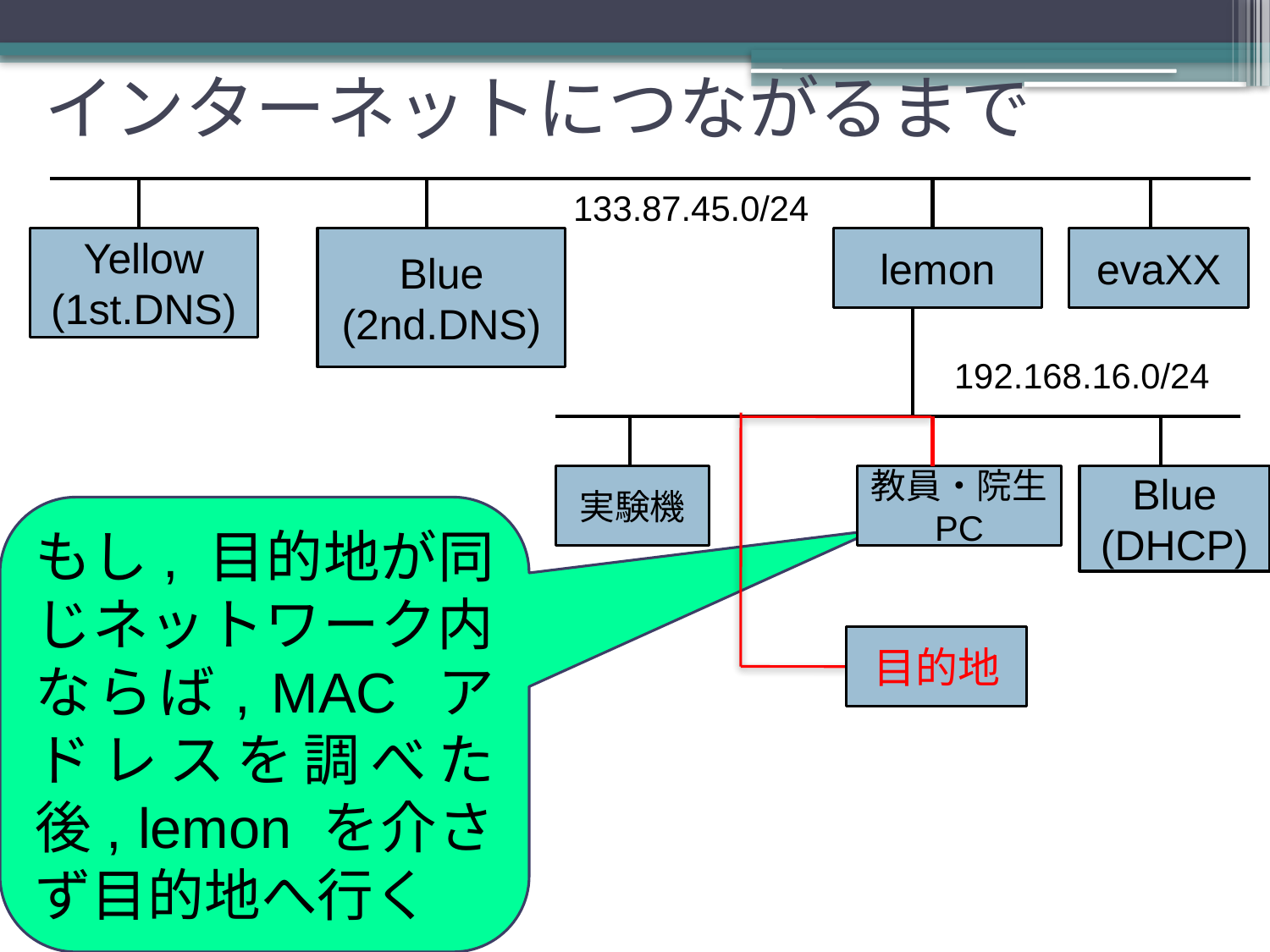

インターネットにつながるまで
133.87.45.0/24
Yellow
(1st.DNS)
Blue
(2nd.DNS)
lemon
evaXX
192.168.16.0/24
実験機
教員・院生 PC
Blue (DHCP)
もし, 目的地が同じネットワーク内ならば, MAC アドレスを調べた後, lemon を介さず目的地へ行く
目的地